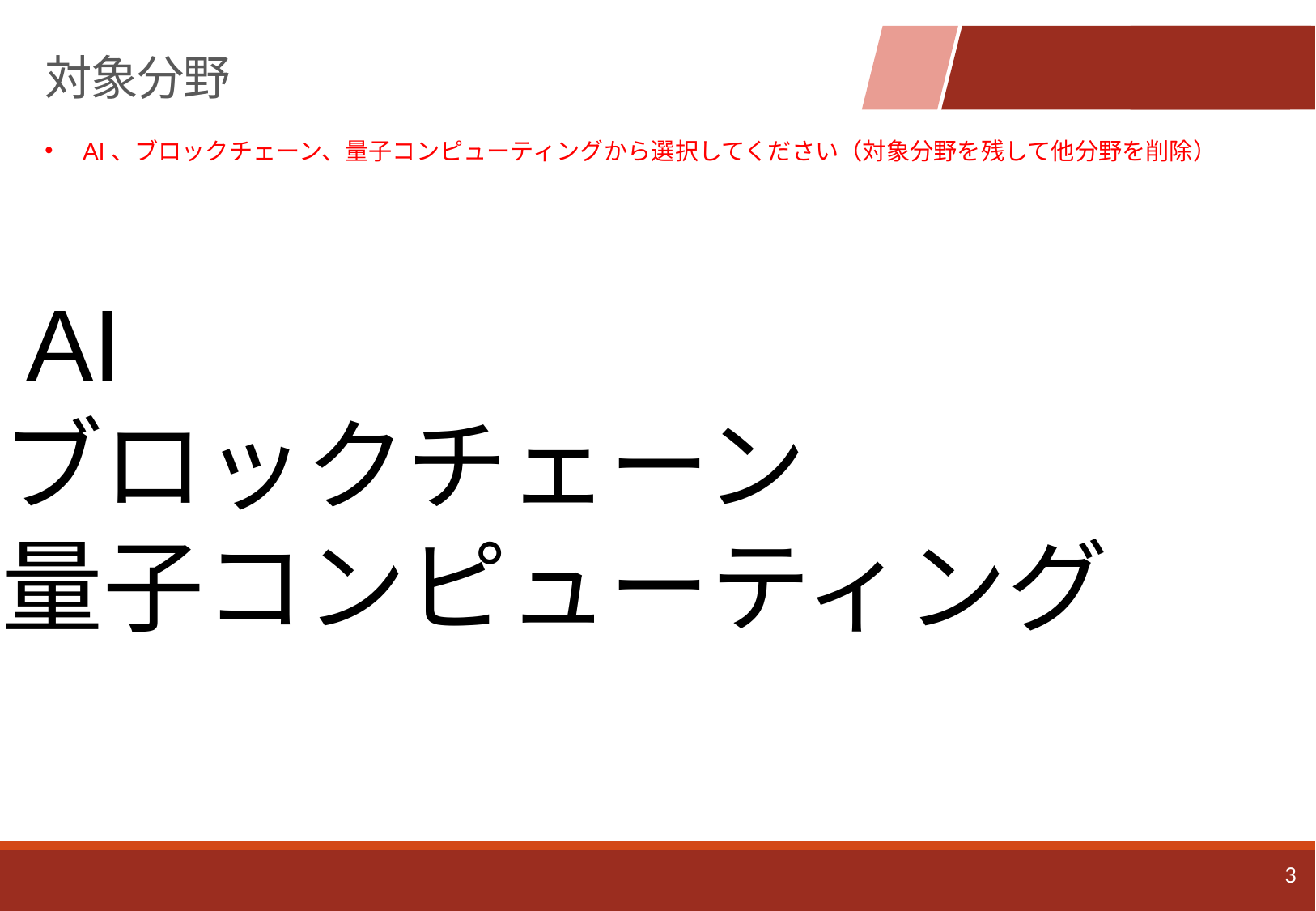

対象分野
AI、ブロックチェーン、量子コンピューティングから選択してください（対象分野を残して他分野を削除）

・AI
・ブロックチェーン
・量子コンピューティング
3